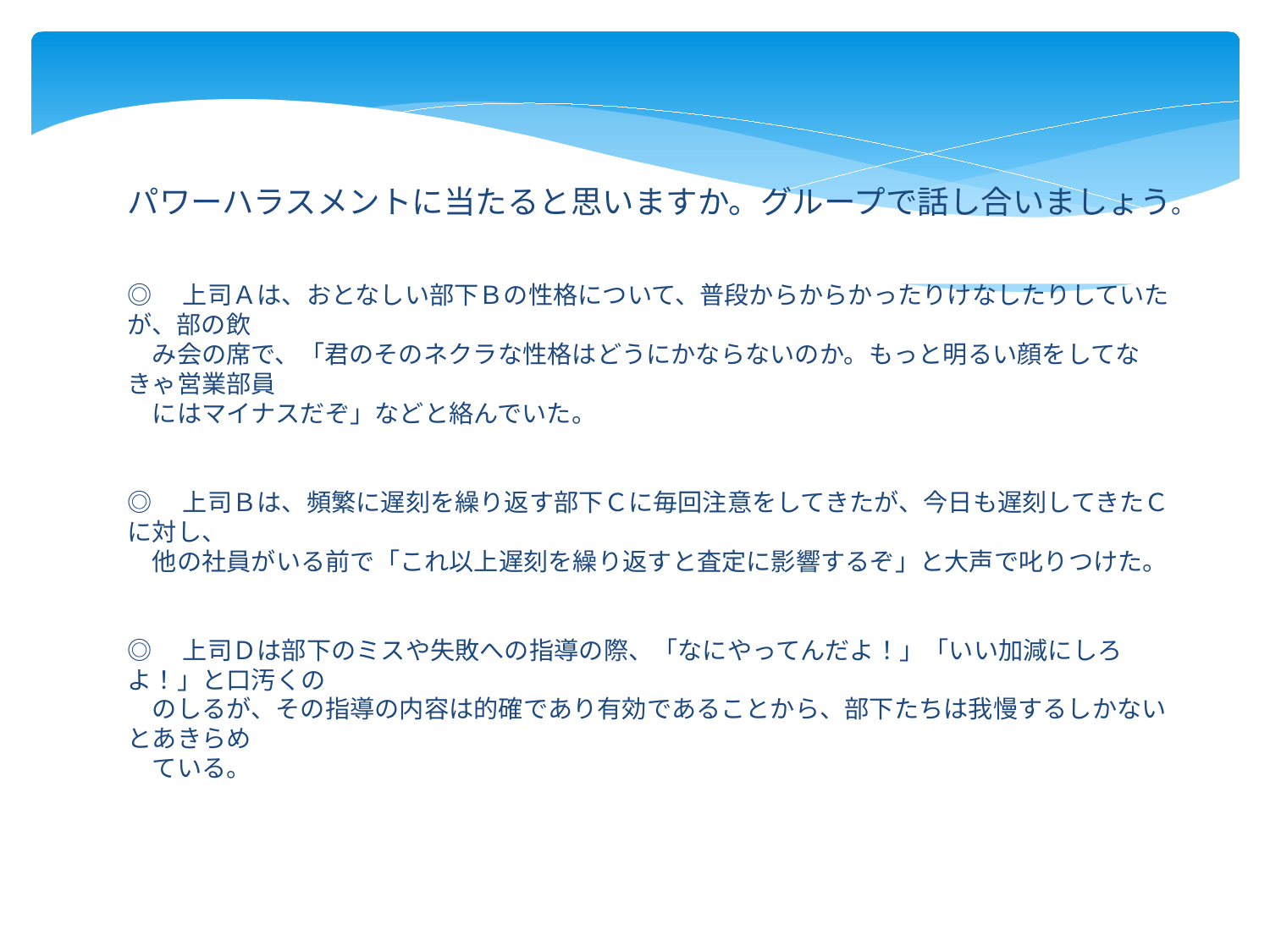

パワーハラスメントに当たると思いますか。グループで話し合いましょう。

◎　上司Ａは、おとなしい部下Ｂの性格について、普段からからかったりけなしたりしていたが、部の飲
　み会の席で、「君のそのネクラな性格はどうにかならないのか。もっと明るい顔をしてなきゃ営業部員
　にはマイナスだぞ」などと絡んでいた。

◎　上司Ｂは、頻繁に遅刻を繰り返す部下Ｃに毎回注意をしてきたが、今日も遅刻してきたＣに対し、
　他の社員がいる前で「これ以上遅刻を繰り返すと査定に影響するぞ」と大声で叱りつけた。

◎　上司Ｄは部下のミスや失敗への指導の際、「なにやってんだよ！」「いい加減にしろよ！」と口汚くの
　のしるが、その指導の内容は的確であり有効であることから、部下たちは我慢するしかないとあきらめ
　ている。